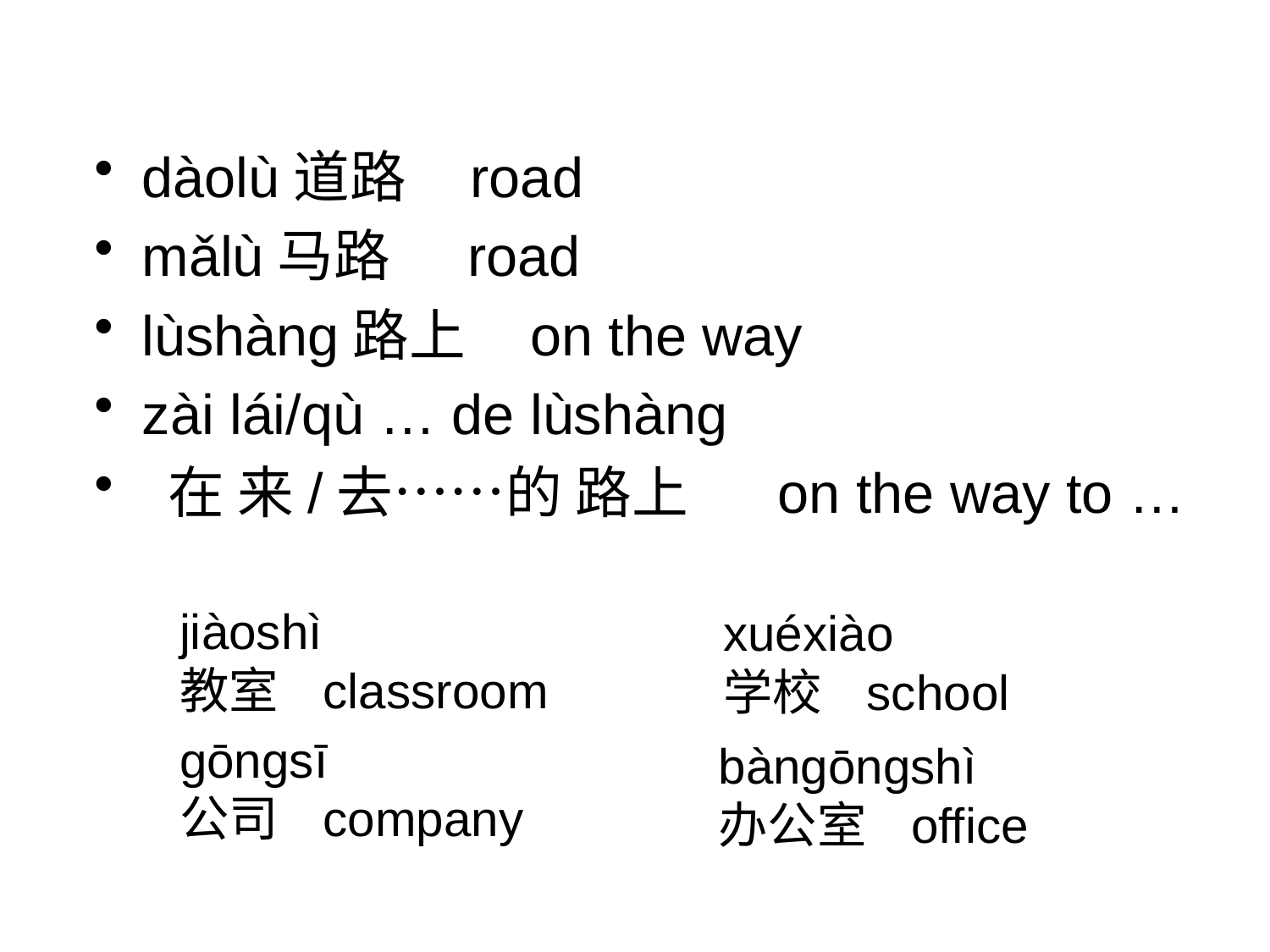

dàolù道路    road
mǎlù马路     road
lùshàng路上    on the way
zài lái/qù … de lùshàng
 在 来/去……的 路上      on the way to …

jiàoshì
教室   classroom
xuéxiào
学校   school
gōngsī
公司   company
bàngōngshì
办公室   office